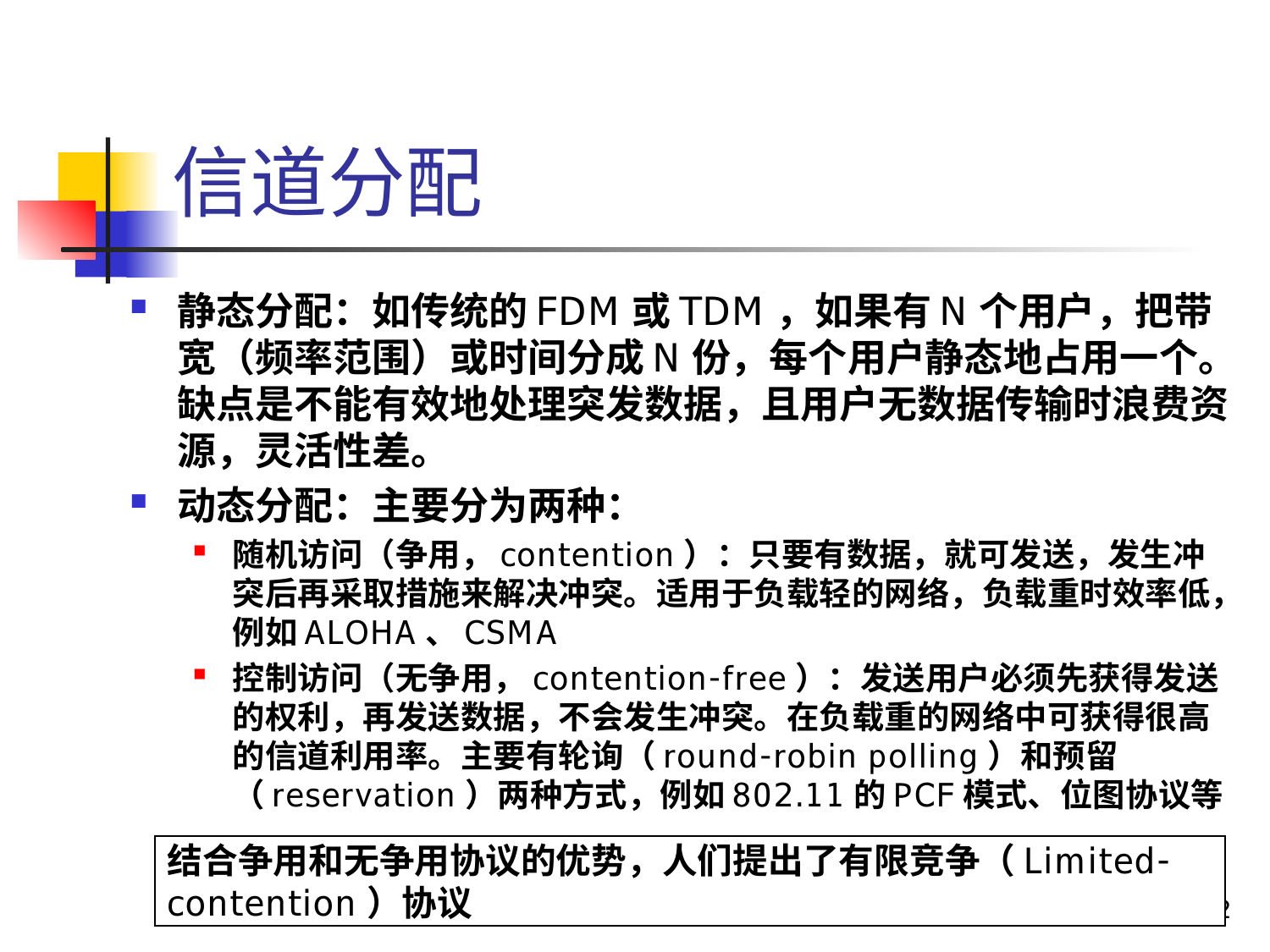

# 信道分配
静态分配：如传统的FDM或TDM，如果有N个用户，把带宽（频率范围）或时间分成N份，每个用户静态地占用一个。缺点是不能有效地处理突发数据，且用户无数据传输时浪费资源，灵活性差。
动态分配：主要分为两种：
随机访问（争用，contention）：只要有数据，就可发送，发生冲突后再采取措施来解决冲突。适用于负载轻的网络，负载重时效率低，例如ALOHA、CSMA
控制访问（无争用，contention-free）：发送用户必须先获得发送的权利，再发送数据，不会发生冲突。在负载重的网络中可获得很高的信道利用率。主要有轮询（round-robin polling）和预留（reservation）两种方式，例如802.11的PCF模式、位图协议等

结合争用和无争用协议的优势，人们提出了有限竞争（Limited-contention）协议
22